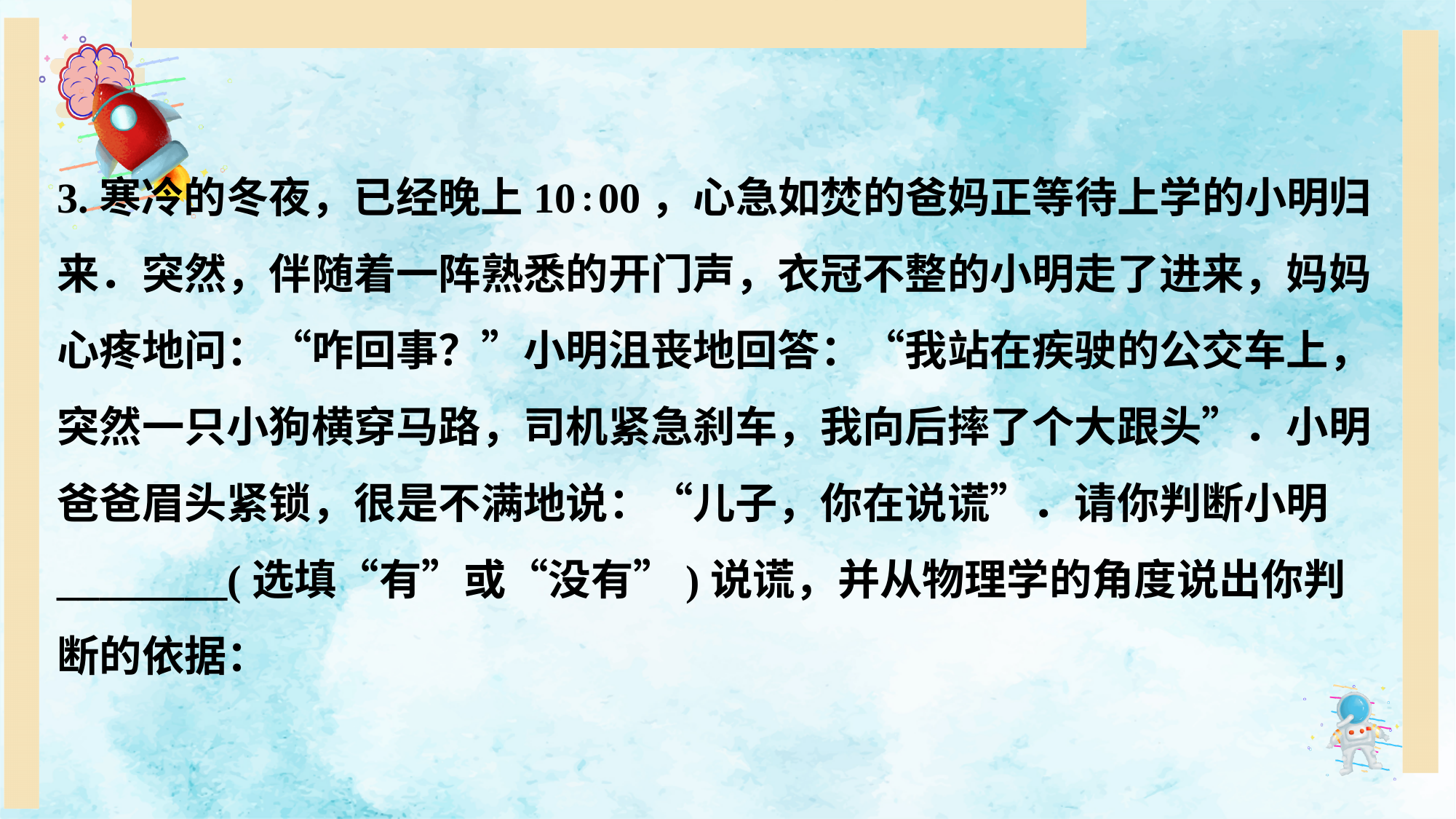

3.寒冷的冬夜，已经晚上10∶00，心急如焚的爸妈正等待上学的小明归来．突然，伴随着一阵熟悉的开门声，衣冠不整的小明走了进来，妈妈心疼地问：“咋回事？”小明沮丧地回答：“我站在疾驶的公交车上，突然一只小狗横穿马路，司机紧急刹车，我向后摔了个大跟头”．小明爸爸眉头紧锁，很是不满地说：“儿子，你在说谎”．请你判断小明________(选填“有”或“没有”)说谎，并从物理学的角度说出你判断的依据：